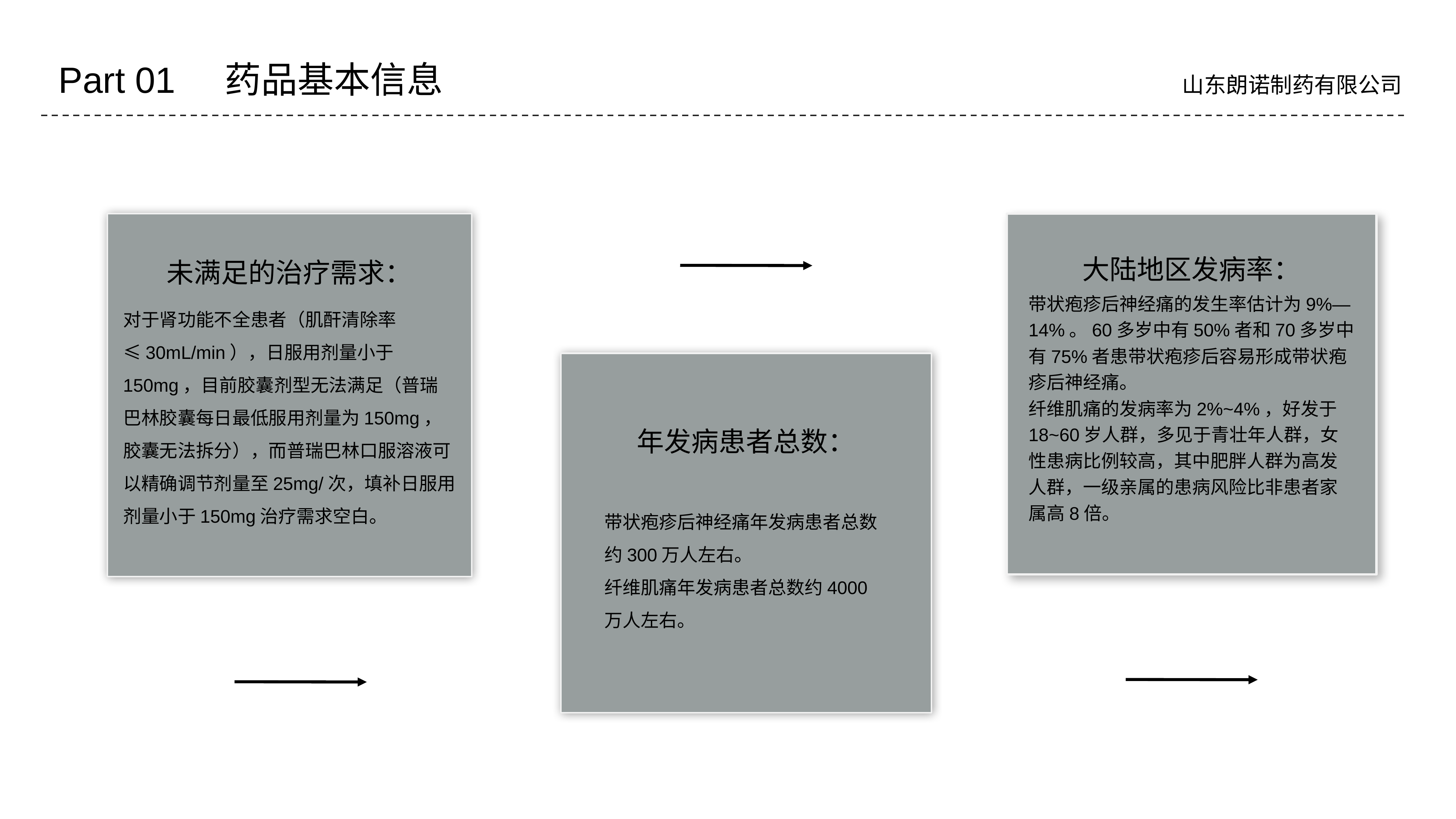

Part 01    药品基本信息
山东朗诺制药有限公司

未满足的治疗需求：
对于肾功能不全患者（肌酐清除率≤30mL/min），日服用剂量小于150mg，目前胶囊剂型无法满足（普瑞巴林胶囊每日最低服用剂量为150mg，胶囊无法拆分），而普瑞巴林口服溶液可以精确调节剂量至25mg/次，填补日服用剂量小于150mg治疗需求空白。

大陆地区发病率：
带状疱疹后神经痛的发生率估计为9%—14%。60多岁中有50%者和70多岁中有75%者患带状疱疹后容易形成带状疱疹后神经痛。
纤维肌痛的发病率为2%~4%，好发于18~60岁人群，多见于青壮年人群，女性患病比例较高，其中肥胖人群为高发人群，一级亲属的患病风险比非患者家属高8倍。

年发病患者总数：
带状疱疹后神经痛年发病患者总数约300万人左右。
纤维肌痛年发病患者总数约4000万人左右。